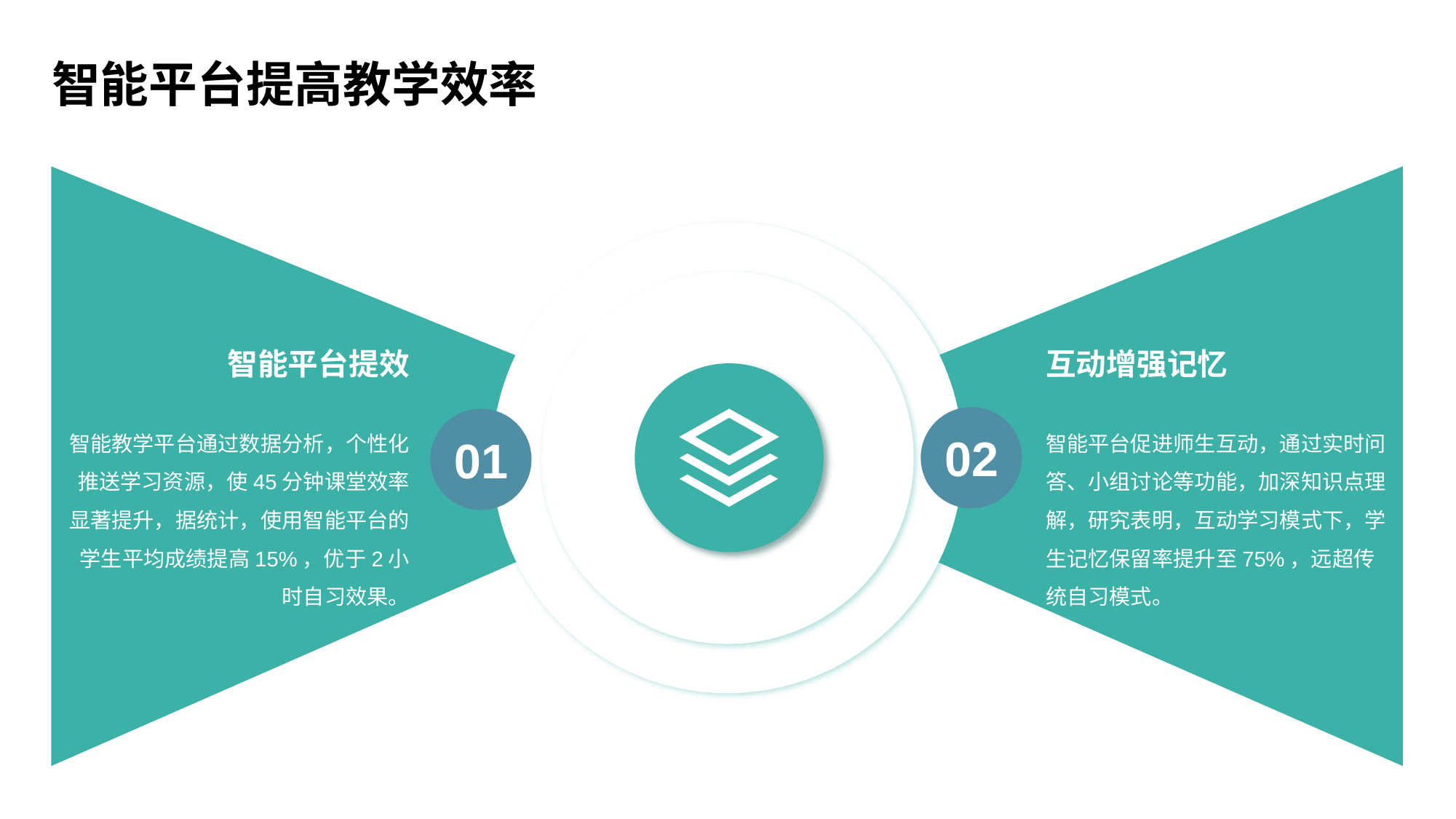

智能平台提高教学效率

智能平台提效
互动增强记忆

智能教学平台通过数据分析，个性化推送学习资源，使45分钟课堂效率显著提升，据统计，使用智能平台的学生平均成绩提高15%，优于2小时自习效果。
智能平台促进师生互动，通过实时问答、小组讨论等功能，加深知识点理解，研究表明，互动学习模式下，学生记忆保留率提升至75%，远超传统自习模式。
02
01